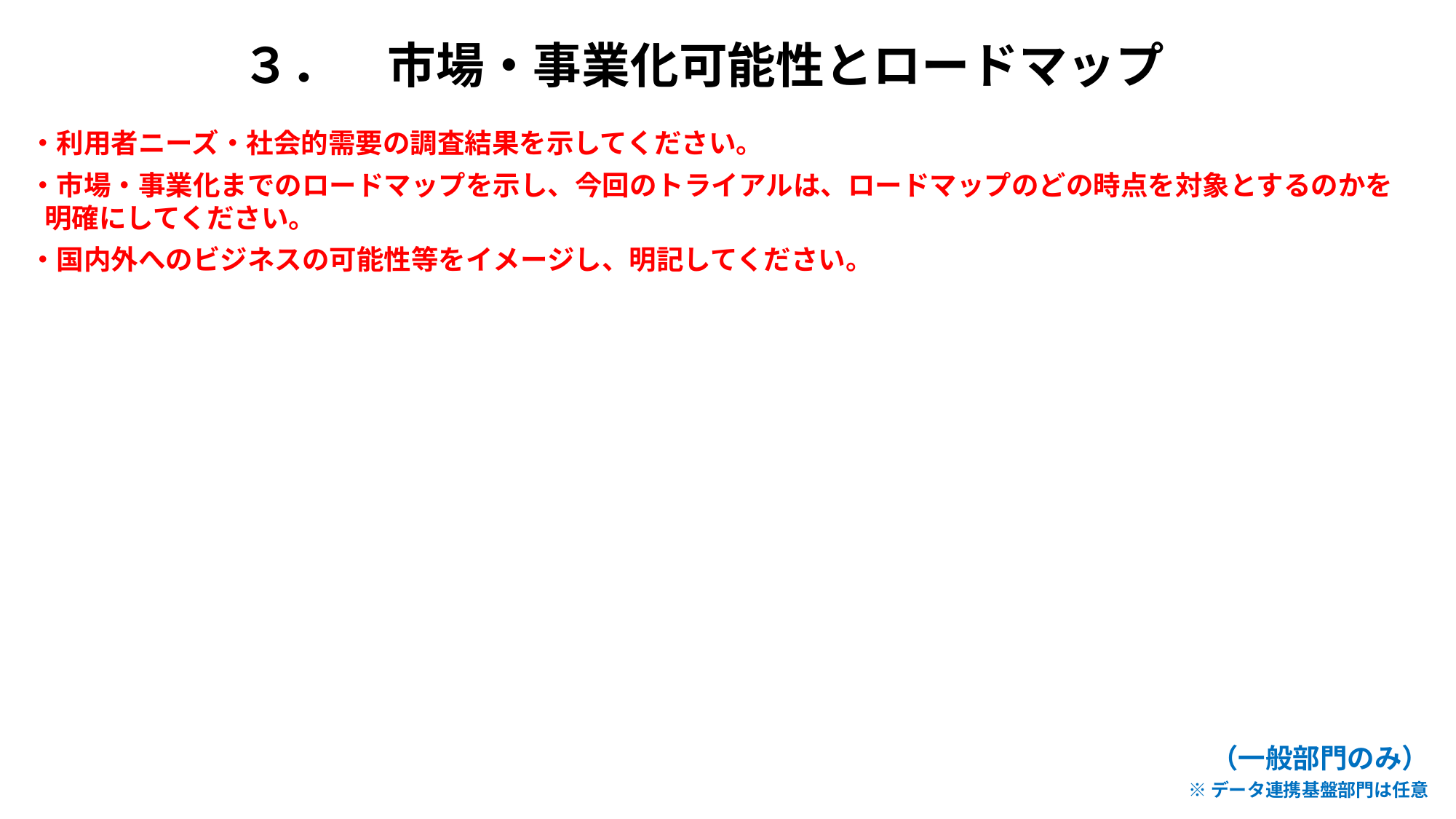

３．　市場・事業化可能性とロードマップ
・利用者ニーズ・社会的需要の調査結果を示してください。
・市場・事業化までのロードマップを示し、今回のトライアルは、ロードマップのどの時点を対象とするのかを
明確にしてください。
・国内外へのビジネスの可能性等をイメージし、明記してください。
（一般部門のみ）
※データ連携基盤部門は任意